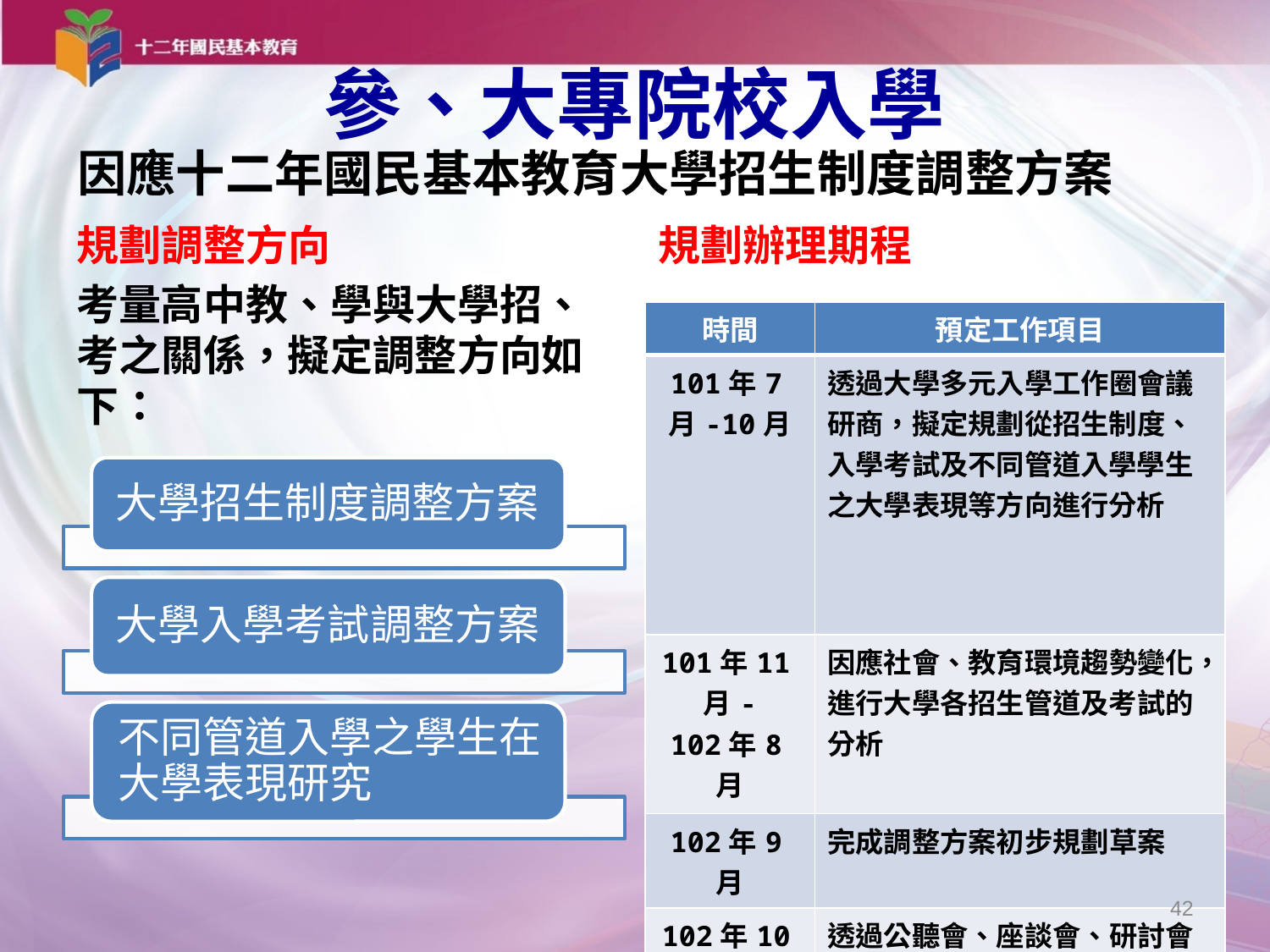

# 參、大專院校入學
因應十二年國民基本教育大學招生制度調整方案

規劃辦理期程
規劃調整方向
考量高中教、學與大學招、考之關係，擬定調整方向如下：

| 時間 | 預定工作項目 |
| --- | --- |
| 101年7月-10月 | 透過大學多元入學工作圈會議研商，擬定規劃從招生制度、入學考試及不同管道入學學生之大學表現等方向進行分析 |
| 101年11月- 102年8月 | 因應社會、教育環境趨勢變化，進行大學各招生管道及考試的分析 |
| 102年9月 | 完成調整方案初步規劃草案 |
| 102年10月- 103年2月 | 透過公聽會、座談會、研討會及民意調查大規模蒐集各界意見 |
| 103年3月-7月 | 依據各界回饋意見修正調整方案 |
| 103年8月前 | 公布大學各招生制度調整方案 |
大學招生制度調整方案
大學入學考試調整方案
不同管道入學之學生在大學表現研究
42